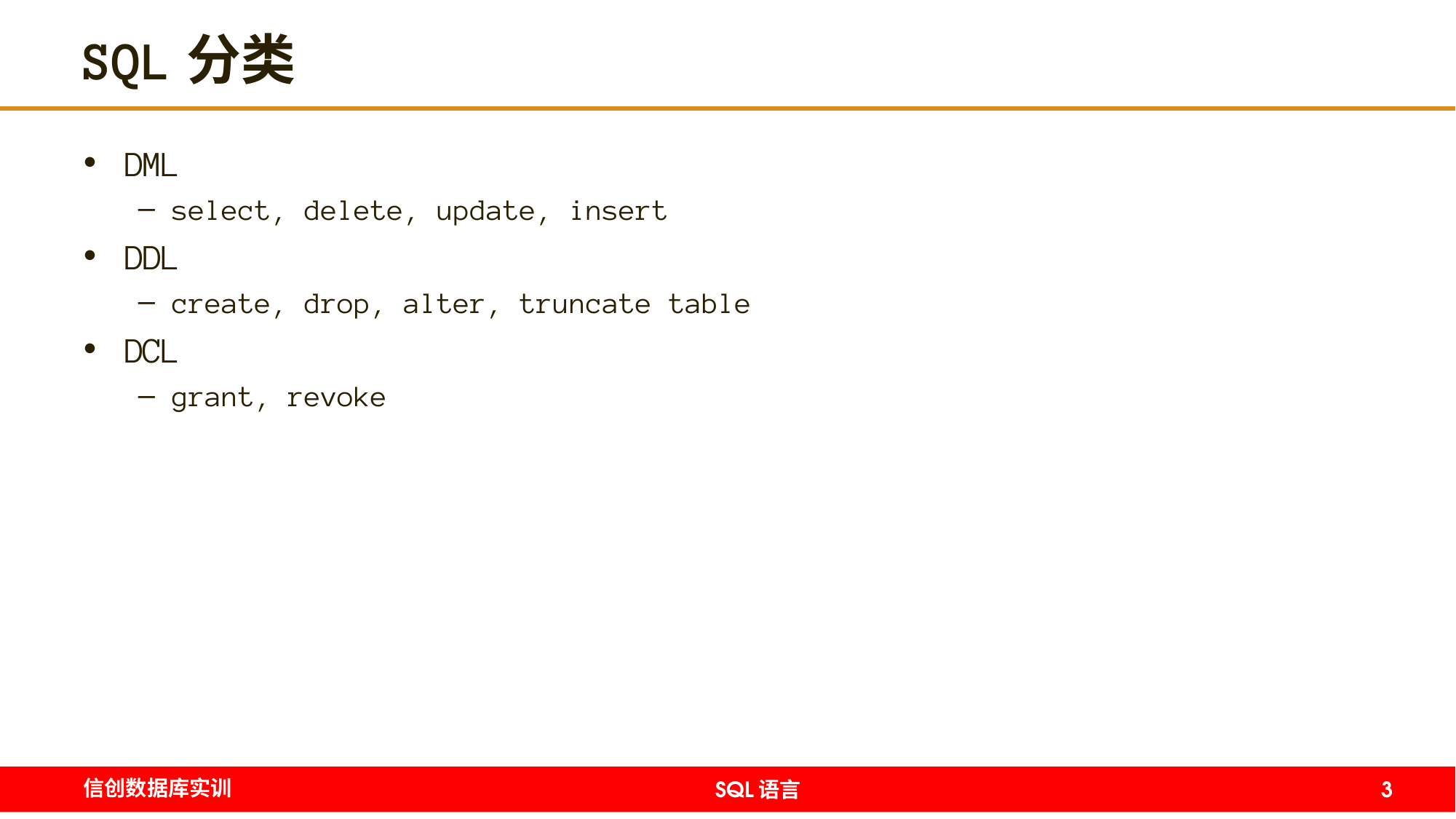

# SQL分类
DML
select, delete, update, insert
DDL
create, drop, alter, truncate table
DCL
grant, revoke